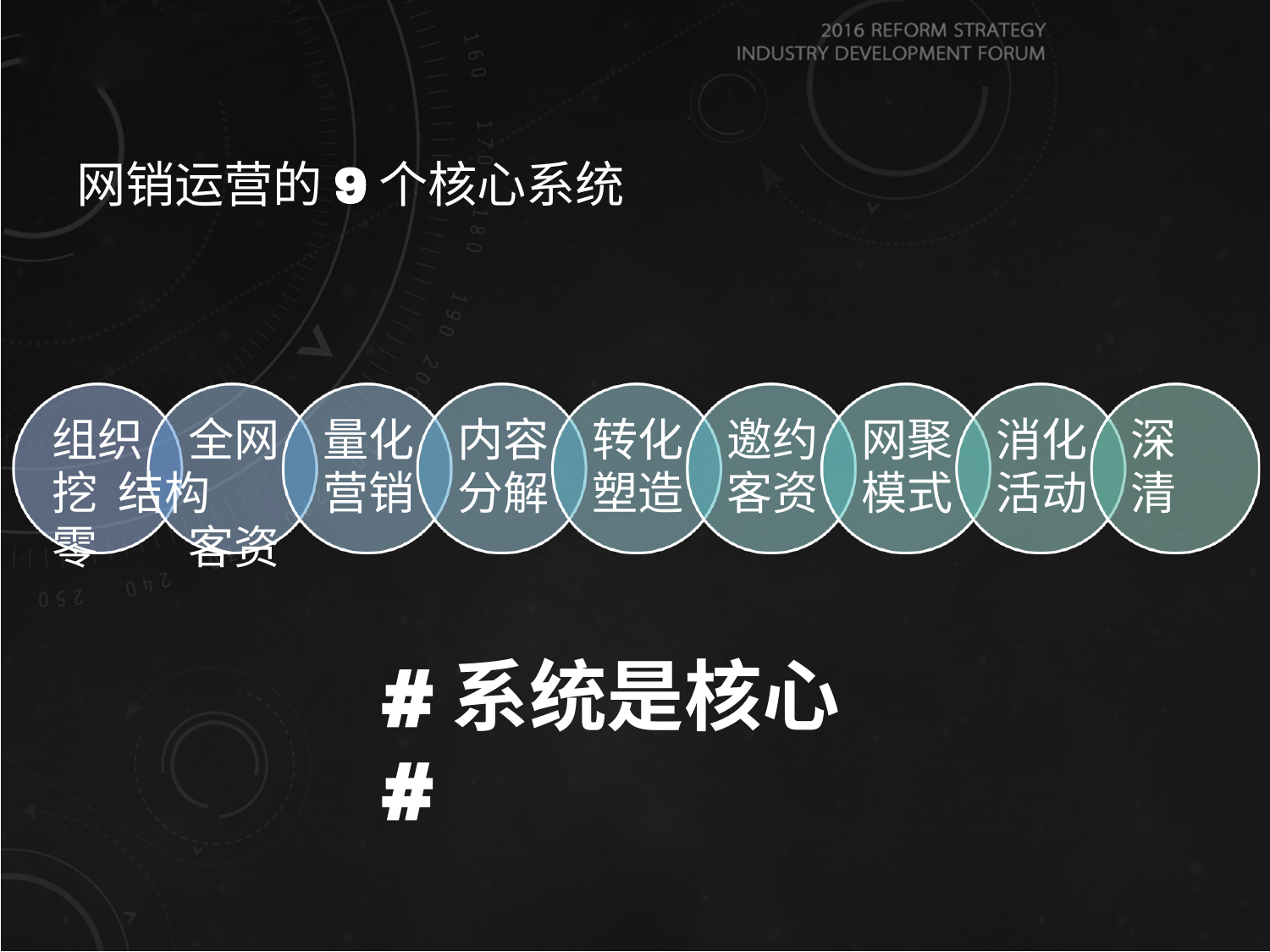

# 网销运营的9个核心系统

组织	全网	量化	内容	转化	邀约	网聚	消化	深挖  结构	营销	分解	塑造	客资	模式	活动	清零	客资
#系统是核心#